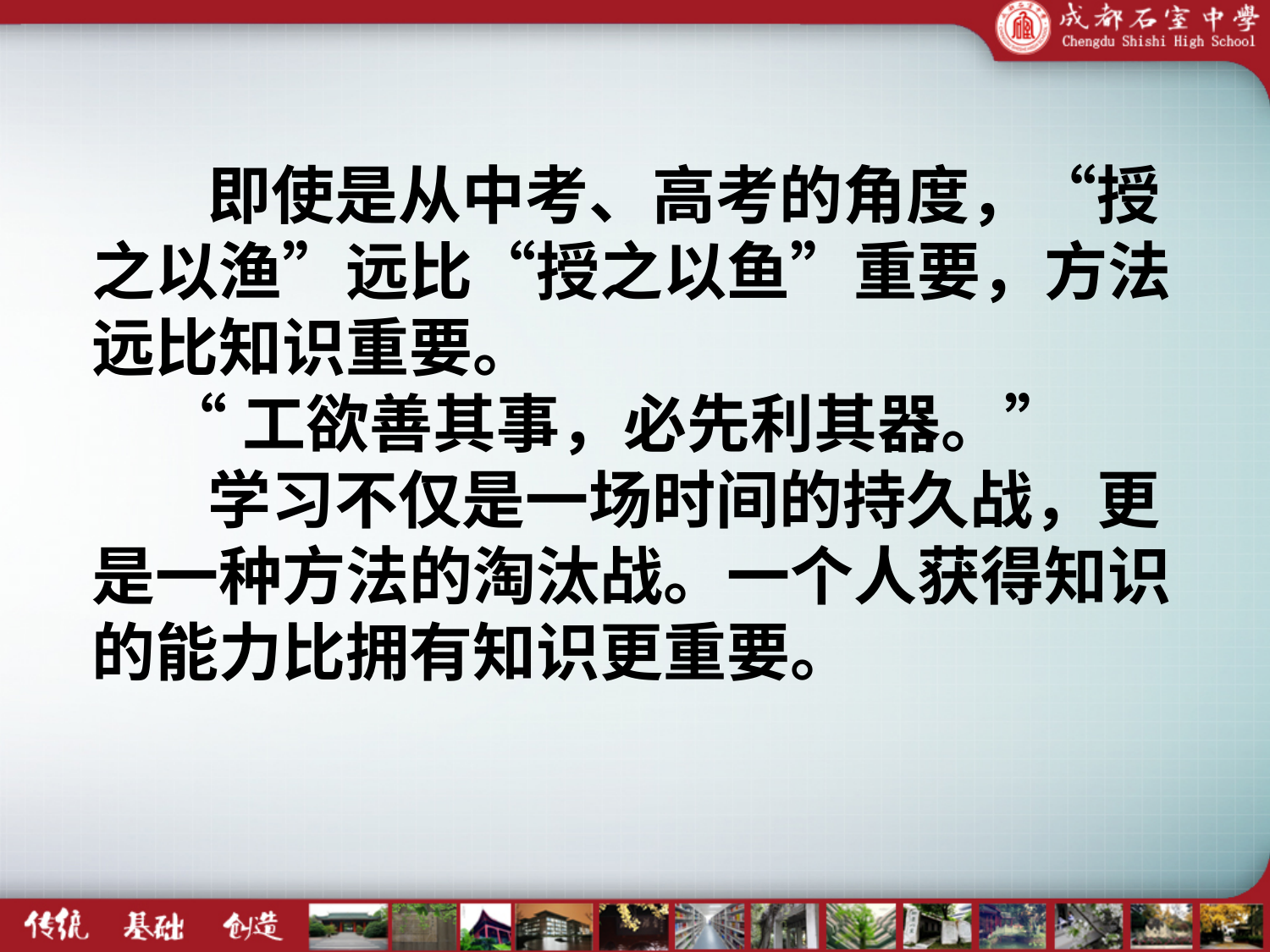

即使是从中考、高考的角度，“授之以渔”远比“授之以鱼”重要，方法远比知识重要。
     “工欲善其事，必先利其器。”
       学习不仅是一场时间的持久战，更是一种方法的淘汰战。一个人获得知识的能力比拥有知识更重要。